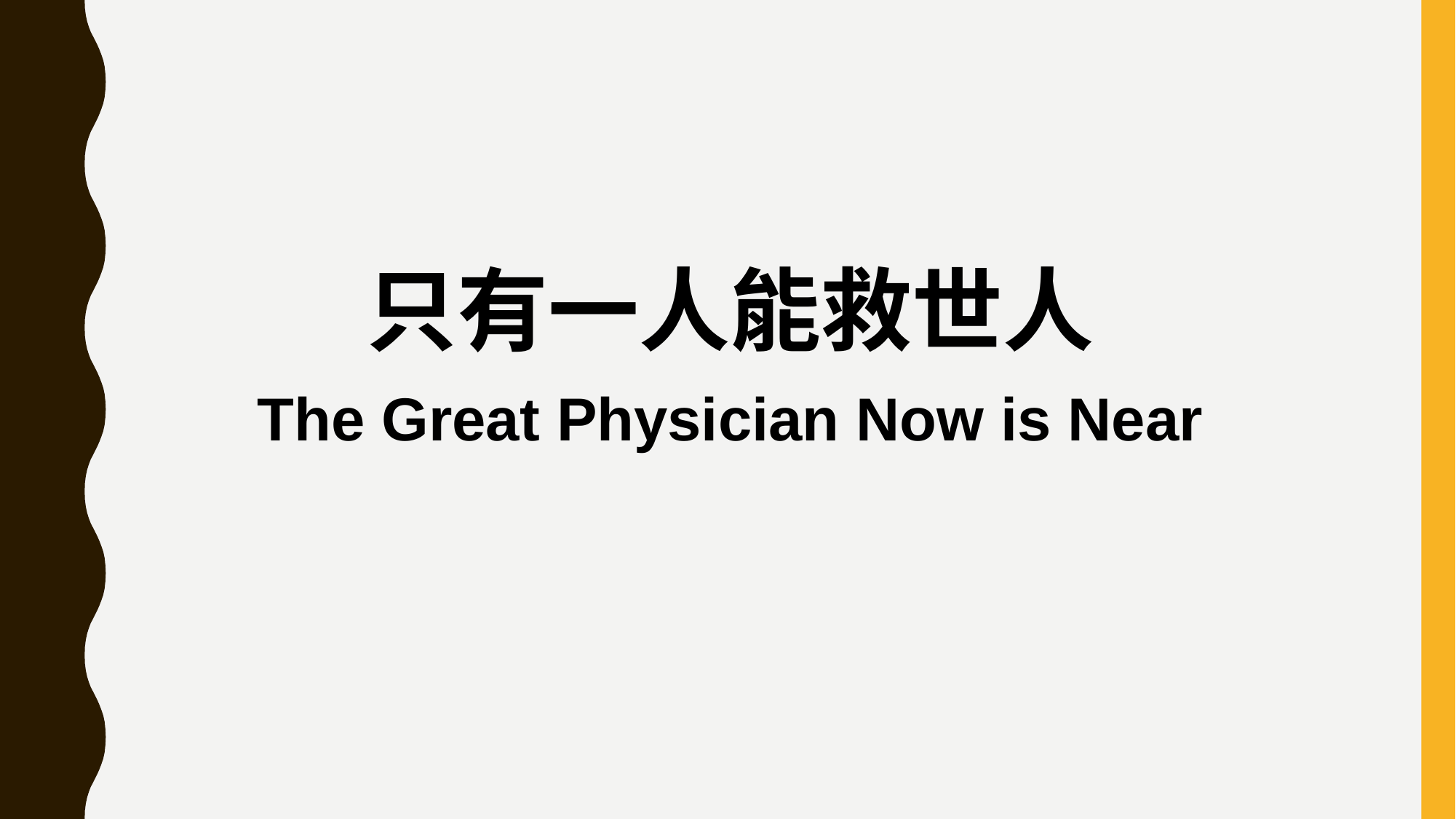

只有一人能救世人
The Great Physician Now is Near